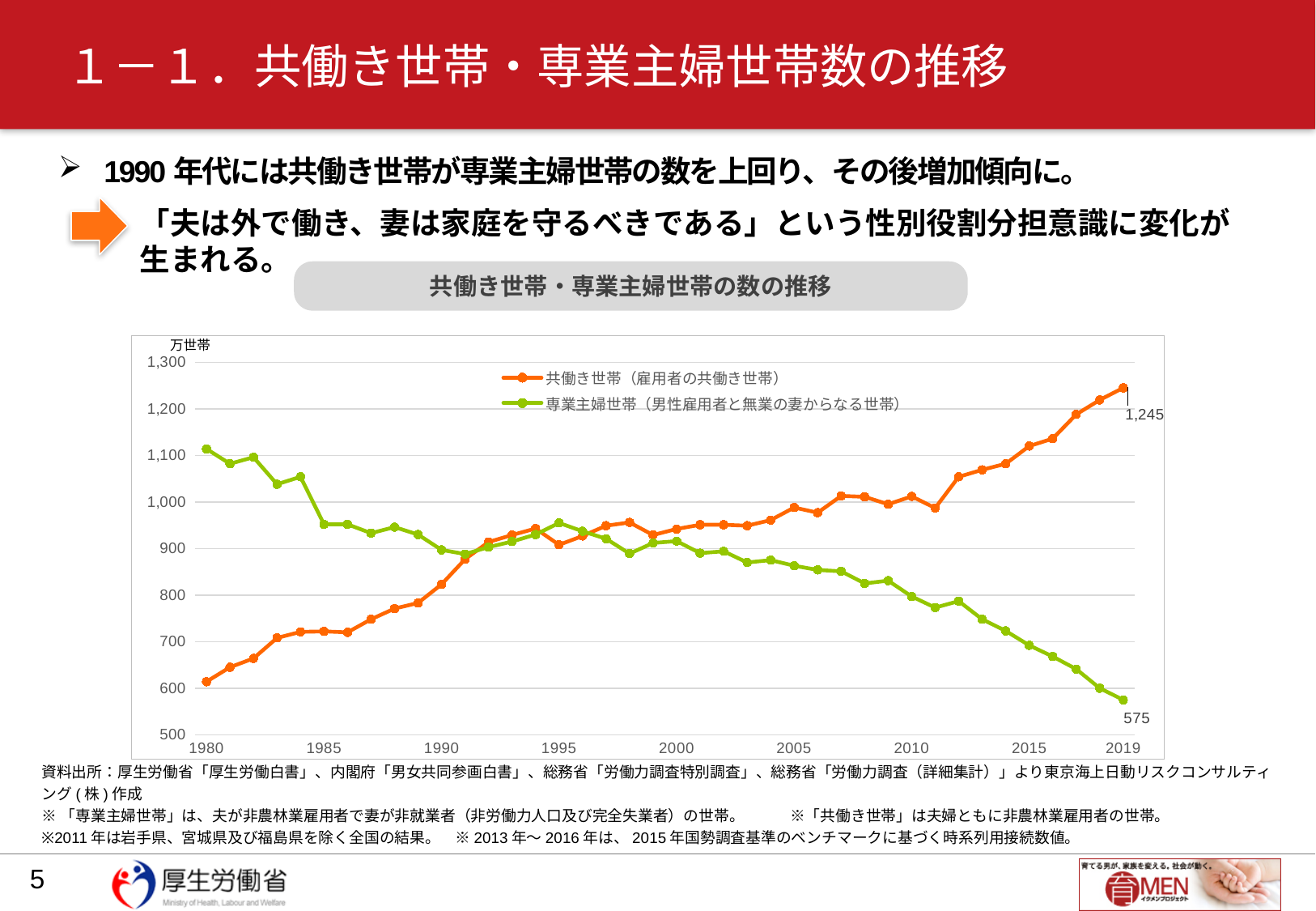

# １－１．共働き世帯・専業主婦世帯数の推移
1990年代には共働き世帯が専業主婦世帯の数を上回り、その後増加傾向に。

「夫は外で働き、妻は家庭を守るべきである」という性別役割分担意識に変化が生まれる。
共働き世帯・専業主婦世帯の数の推移
万世帯

### Chart

| Category |  |  |
|---|---|---|
| 1980 | 614.0 | 1114.0 |
|  | 645.0 | 1082.0 |
|  | 664.0 | 1096.0 |
|  | 708.0 | 1038.0 |
|  | 721.0 | 1054.0 |
| 1985 | 722.0 | 952.0 |
|  | 720.0 | 952.0 |
|  | 748.0 | 933.0 |
|  | 771.0 | 946.0 |
|  | 783.0 | 930.0 |
| 1990 | 823.0 | 897.0 |
|  | 877.0 | 888.0 |
|  | 914.0 | 903.0 |
|  | 929.0 | 915.0 |
|  | 943.0 | 930.0 |
| 1995 | 908.0 | 955.0 |
|  | 927.0 | 937.0 |
|  | 949.0 | 921.0 |
|  | 956.0 | 889.0 |
|  | 929.0 | 912.0 |
| 2000 | 942.0 | 916.0 |
|  | 951.0 | 890.0 |
|  | 951.0 | 894.0 |
|  | 949.0 | 870.0 |
|  | 961.0 | 875.0 |
| 2005 | 988.0 | 863.0 |
|  | 977.0 | 854.0 |
|  | 1013.0 | 851.0 |
|  | 1011.0 | 825.0 |
|  | 995.0 | 831.0 |
| 2010 | 1012.0 | 797.0 |
|  | 987.0 | 773.0 |
|  | 1054.0 | 787.0 |
|  | 1069.0 | 748.0 |
|  | 1082.0 | 723.0 |
| 2015 | 1120.0 | 692.0 |
|  | 1136.0 | 668.0 |
|  | 1188.0 | 641.0 |
|  | 1219.0 | 600.0 |
| 2019 | 1245.0 | 575.0 |
資料出所：厚生労働省「厚生労働白書」、内閣府「男女共同参画白書」、総務省「労働力調査特別調査」、総務省「労働力調査（詳細集計）」より東京海上日動リスクコンサルティング(株)作成
※「専業主婦世帯」は、夫が非農林業雇用者で妻が非就業者（非労働力人口及び完全失業者）の世帯。　　　※「共働き世帯」は夫婦ともに非農林業雇用者の世帯。
※2011年は岩手県、宮城県及び福島県を除く全国の結果。　※2013年～2016年は、2015年国勢調査基準のベンチマークに基づく時系列用接続数値。
5